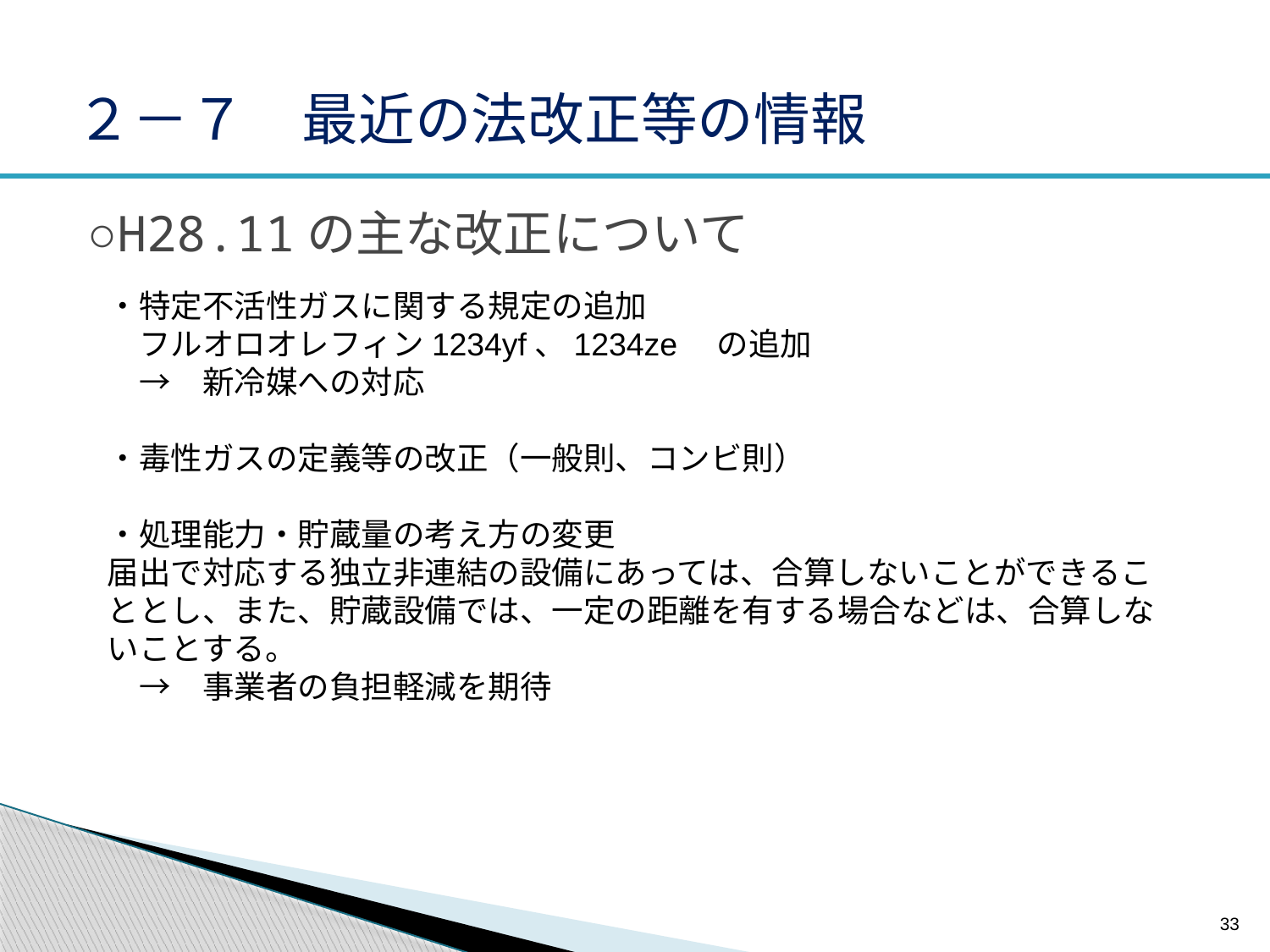

# ２－７　最近の法改正等の情報
○H28.11の主な改正について
・特定不活性ガスに関する規定の追加
　フルオロオレフィン1234yf、1234ze　の追加
　→　新冷媒への対応

・毒性ガスの定義等の改正（一般則、コンビ則）

・処理能力・貯蔵量の考え方の変更
届出で対応する独立非連結の設備にあっては、合算しないことができることとし、また、貯蔵設備では、一定の距離を有する場合などは、合算しないことする。
　→　事業者の負担軽減を期待
33